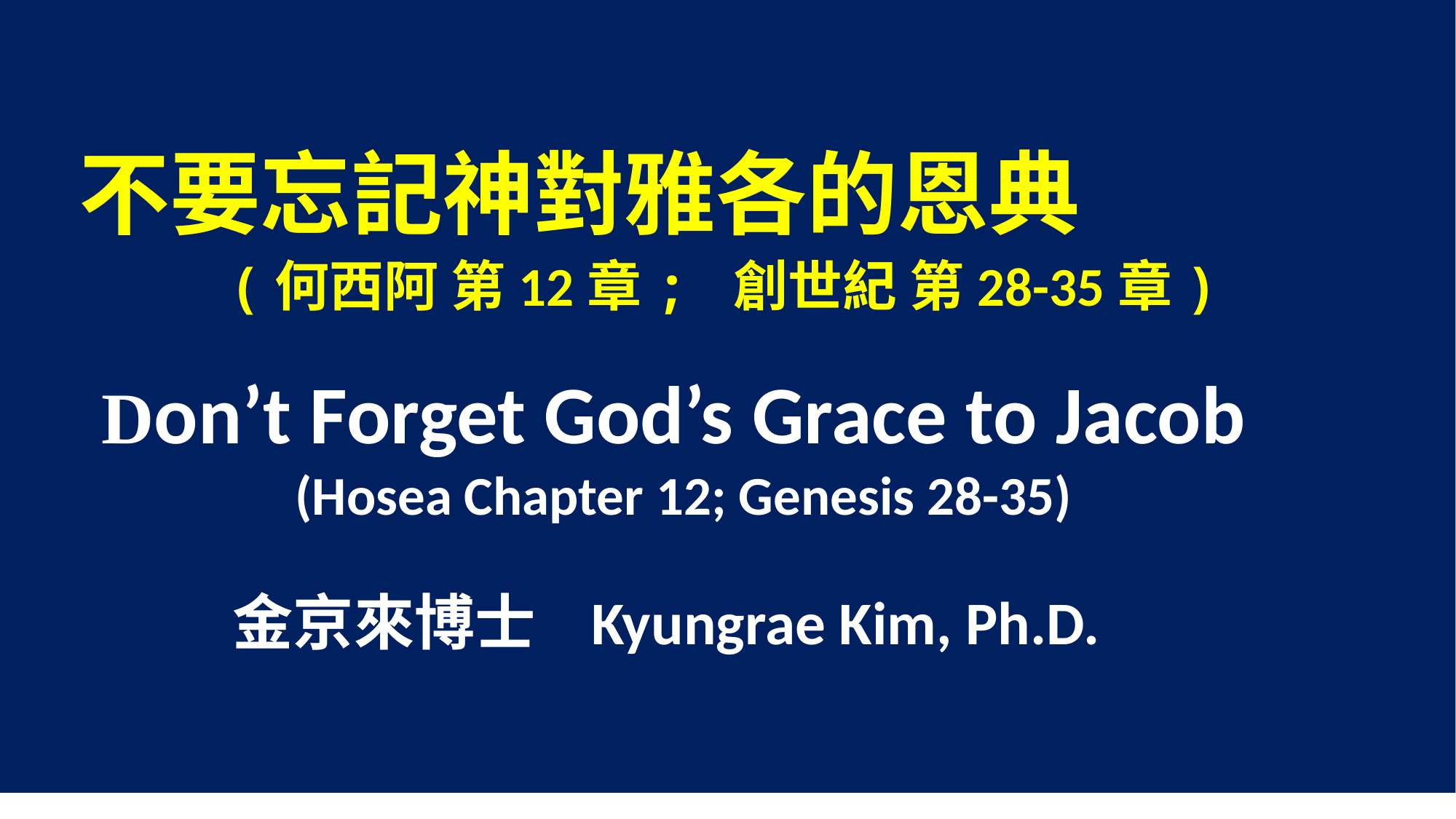

不要忘記神對雅各的恩典
      (何西阿 第12章; 創世紀 第28-35章)

     Don’t Forget God’s Grace to Jacob
                       (Hosea Chapter 12; Genesis 28-35)

               金京來博士   Kyungrae Kim, Ph.D.